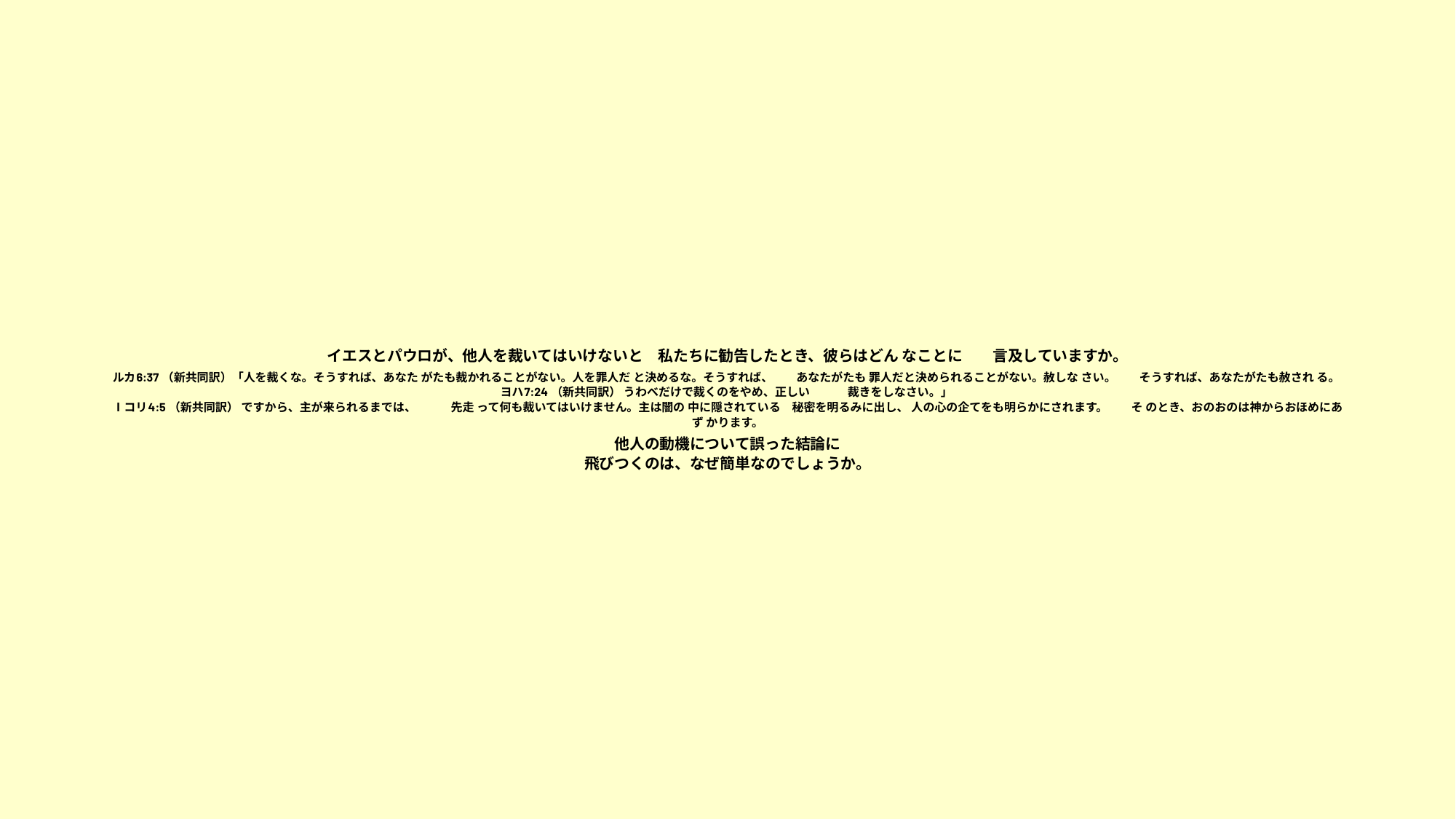

# イエスとパウロが、他人を裁いてはいけないと　私たちに勧告したとき、彼らはどん なことに　　言及していますか。 ルカ6:37 （新共同訳）「人を裁くな。そうすれば、あなた がたも裁かれることがない。人を罪人だ と決めるな。そうすれば、　　あなたがたも 罪人だと決められることがない。赦しな さい。　　そうすれば、あなたがたも赦され る。 ヨハ7:24 （新共同訳） うわべだけで裁くのをやめ、正しい 　　　裁きをしなさい。」 Ⅰコリ4:5 （新共同訳） ですから、主が来られるまでは、　　　先走 って何も裁いてはいけません。主は闇の 中に隠されている　秘密を明るみに出し、 人の心の企てをも明らかにされます。　　そ のとき、おのおのは神からおほめにあず かります。 他人の動機について誤った結論に 飛びつくのは、なぜ簡単なのでしょうか。